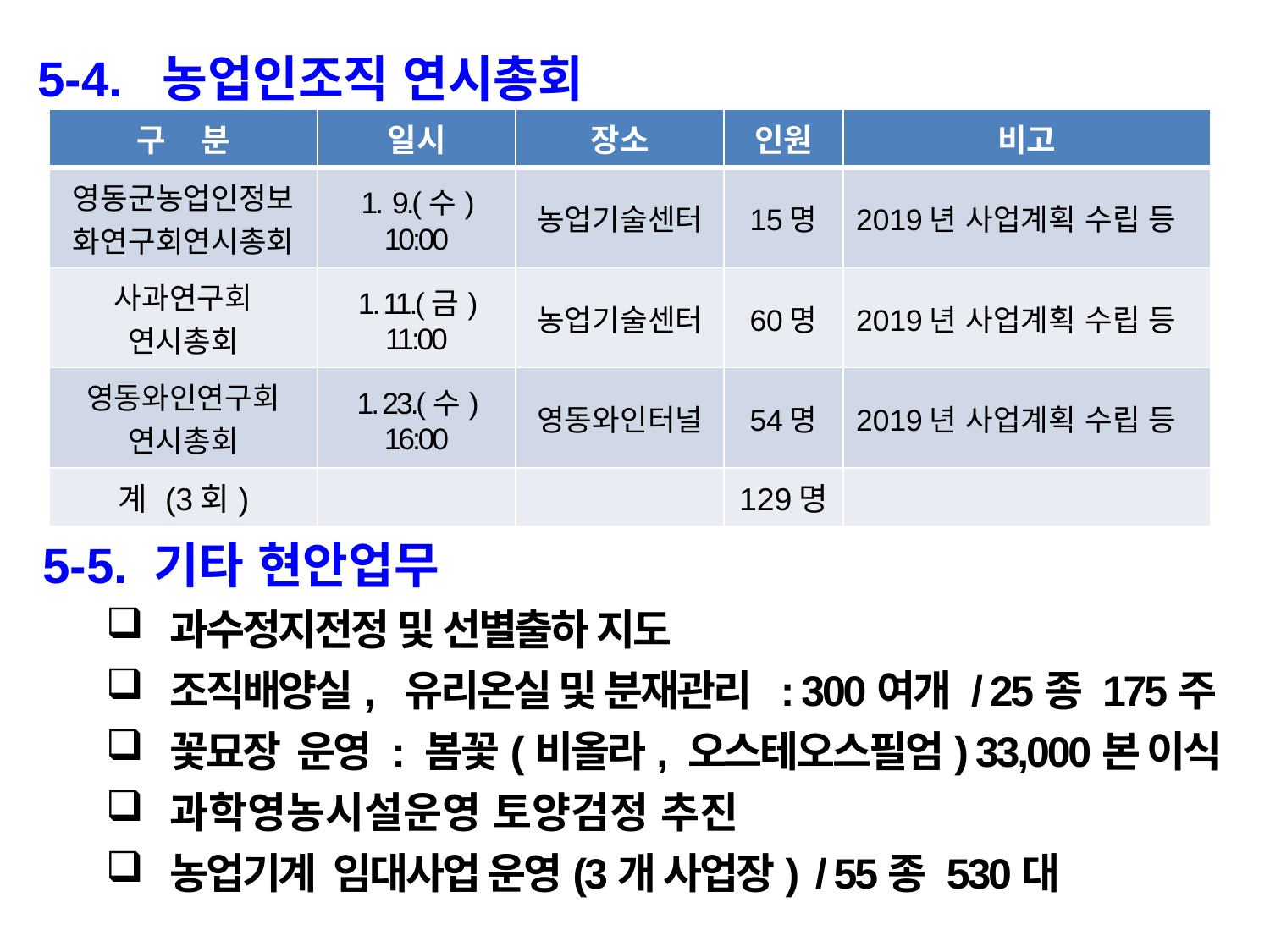

5-4.  농업인조직 연시총회

| 구 분 | 일시 | 장소 | 인원 | 비고 |
| --- | --- | --- | --- | --- |
| 영동군농업인정보화연구회연시총회 | 1. 9.(수) 10:00 | 농업기술센터 | 15명 | 2019년 사업계획 수립 등 |
| 사과연구회 연시총회 | 1. 11.(금) 11:00 | 농업기술센터 | 60명 | 2019년 사업계획 수립 등 |
| 영동와인연구회 연시총회 | 1. 23.(수) 16:00 | 영동와인터널 | 54명 | 2019년 사업계획 수립 등 |
| 계 (3회) |  |  | 129명 |  |
5-5. 기타 현안업무
과수정지전정 및 선별출하 지도
조직배양실,  유리온실 및 분재관리  : 300여개 / 25종 175주
꽃묘장  운영 : 봄꽃(비올라, 오스테오스필엄) 33,000본 이식
과학영농시설운영 토양검정 추진
농업기계  임대사업 운영(3개 사업장)  / 55종 530대